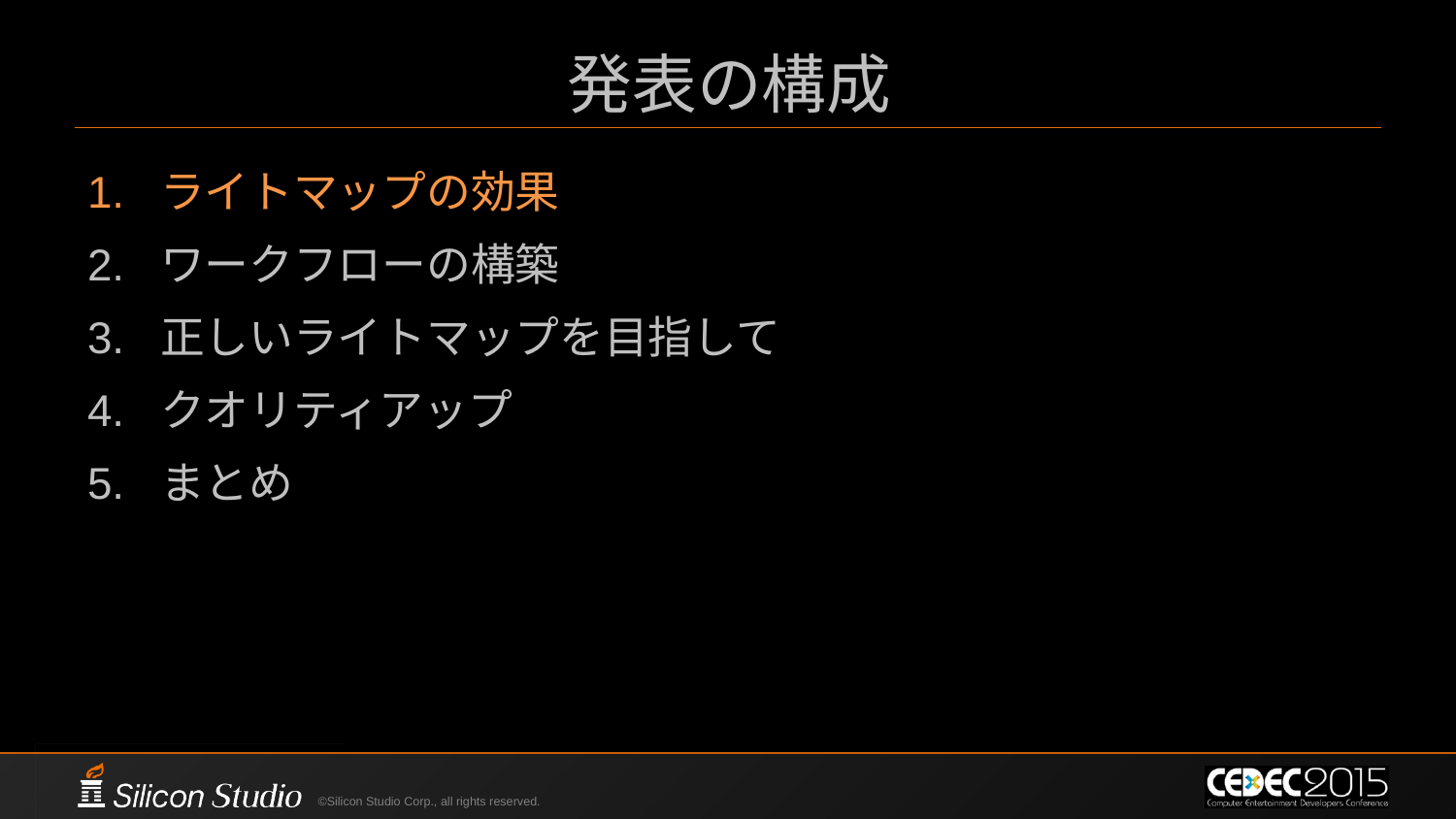

# 発表の構成
ライトマップの効果
ワークフローの構築
正しいライトマップを目指して
クオリティアップ
まとめ